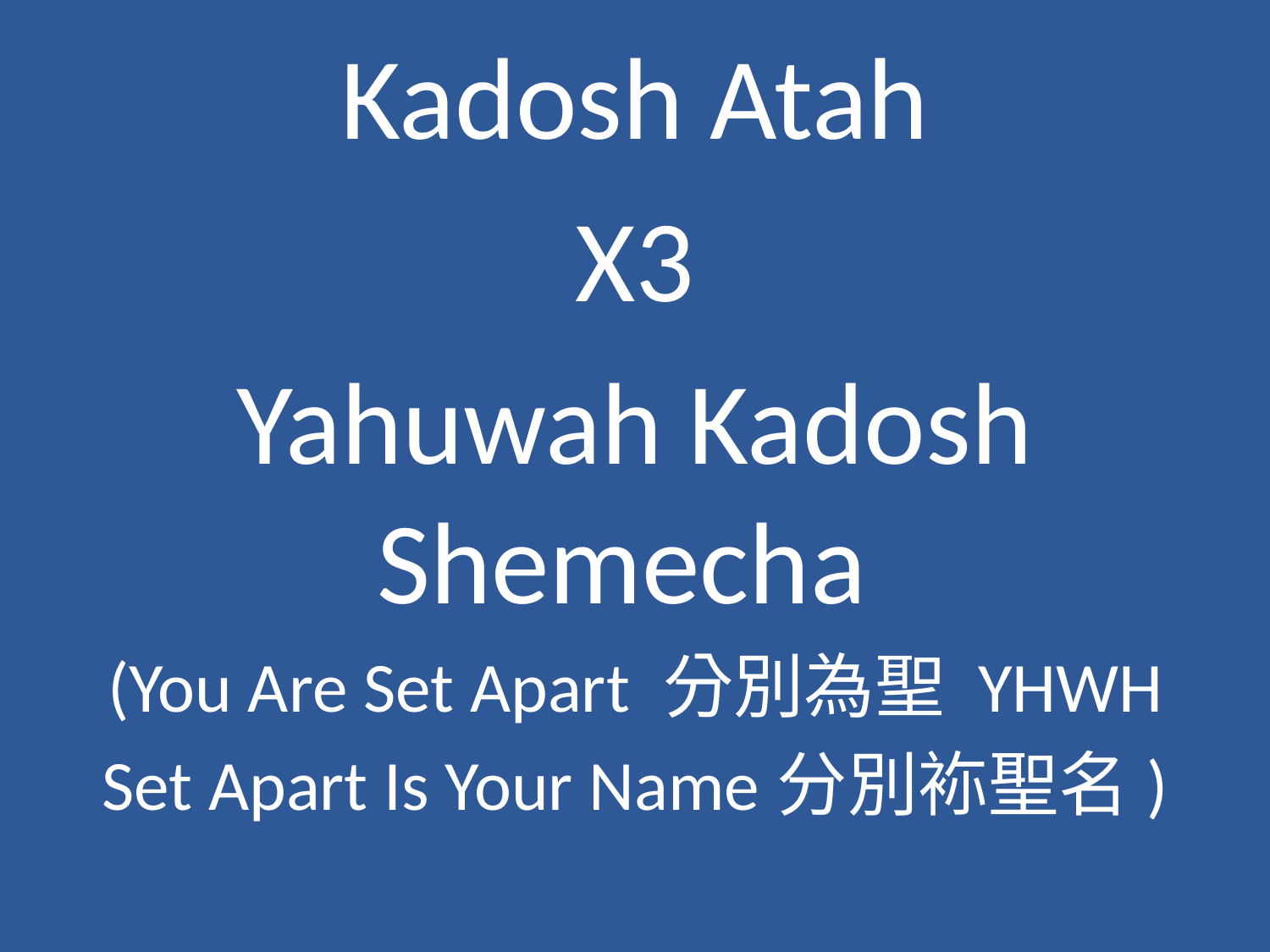

Kadosh Atah
X3
Yahuwah Kadosh Shemecha
(You Are Set Apart 分別為聖 YHWH
Set Apart Is Your Name分別袮聖名)